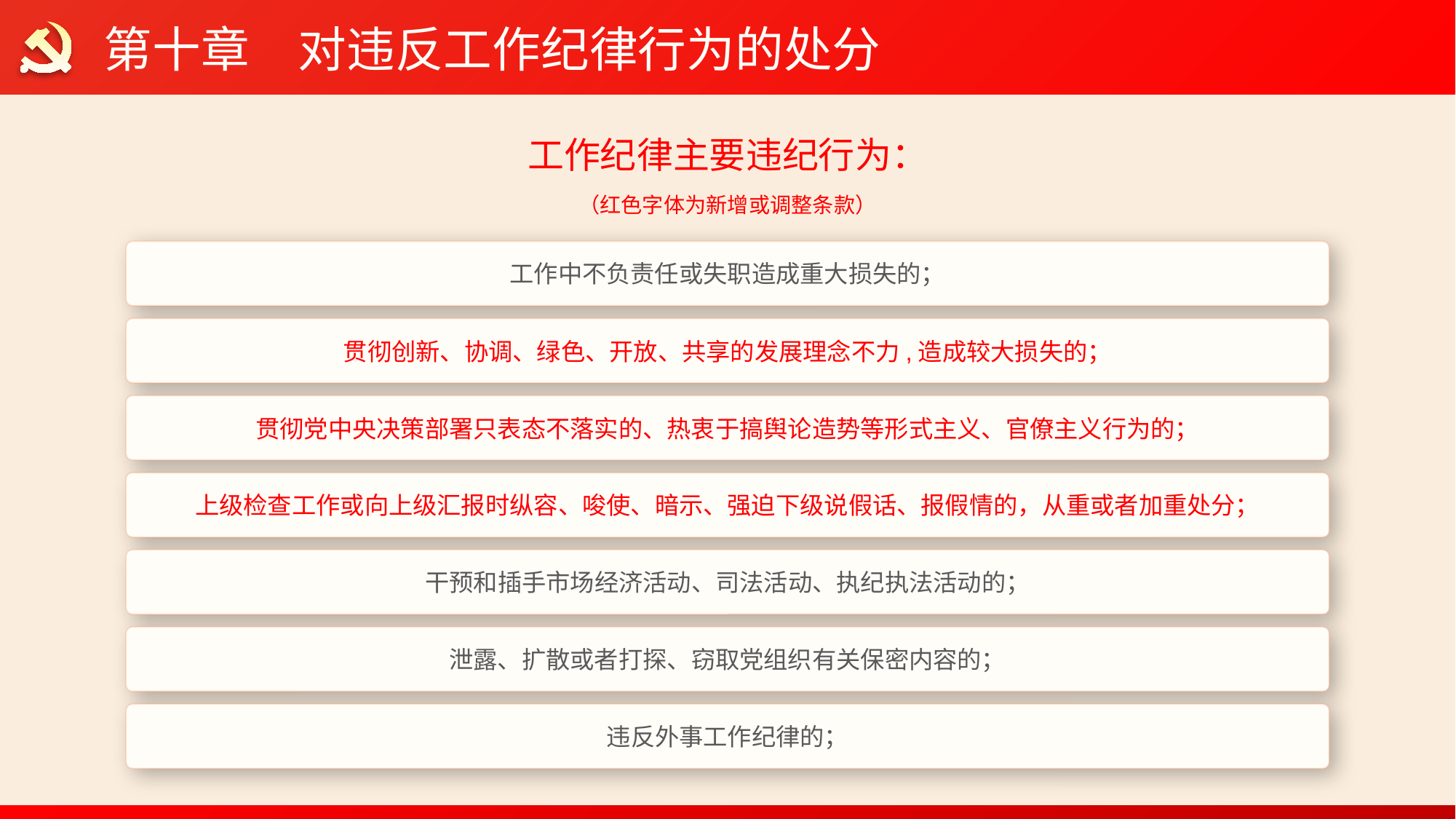

第十章　对违反工作纪律行为的处分
工作纪律主要违纪行为：
（红色字体为新增或调整条款）
工作中不负责任或失职造成重大损失的；
贯彻创新、协调、绿色、开放、共享的发展理念不力,造成较大损失的；
贯彻党中央决策部署只表态不落实的、热衷于搞舆论造势等形式主义、官僚主义行为的；
上级检查工作或向上级汇报时纵容、唆使、暗示、强迫下级说假话、报假情的，从重或者加重处分；
干预和插手市场经济活动、司法活动、执纪执法活动的；
泄露、扩散或者打探、窃取党组织有关保密内容的；
违反外事工作纪律的；